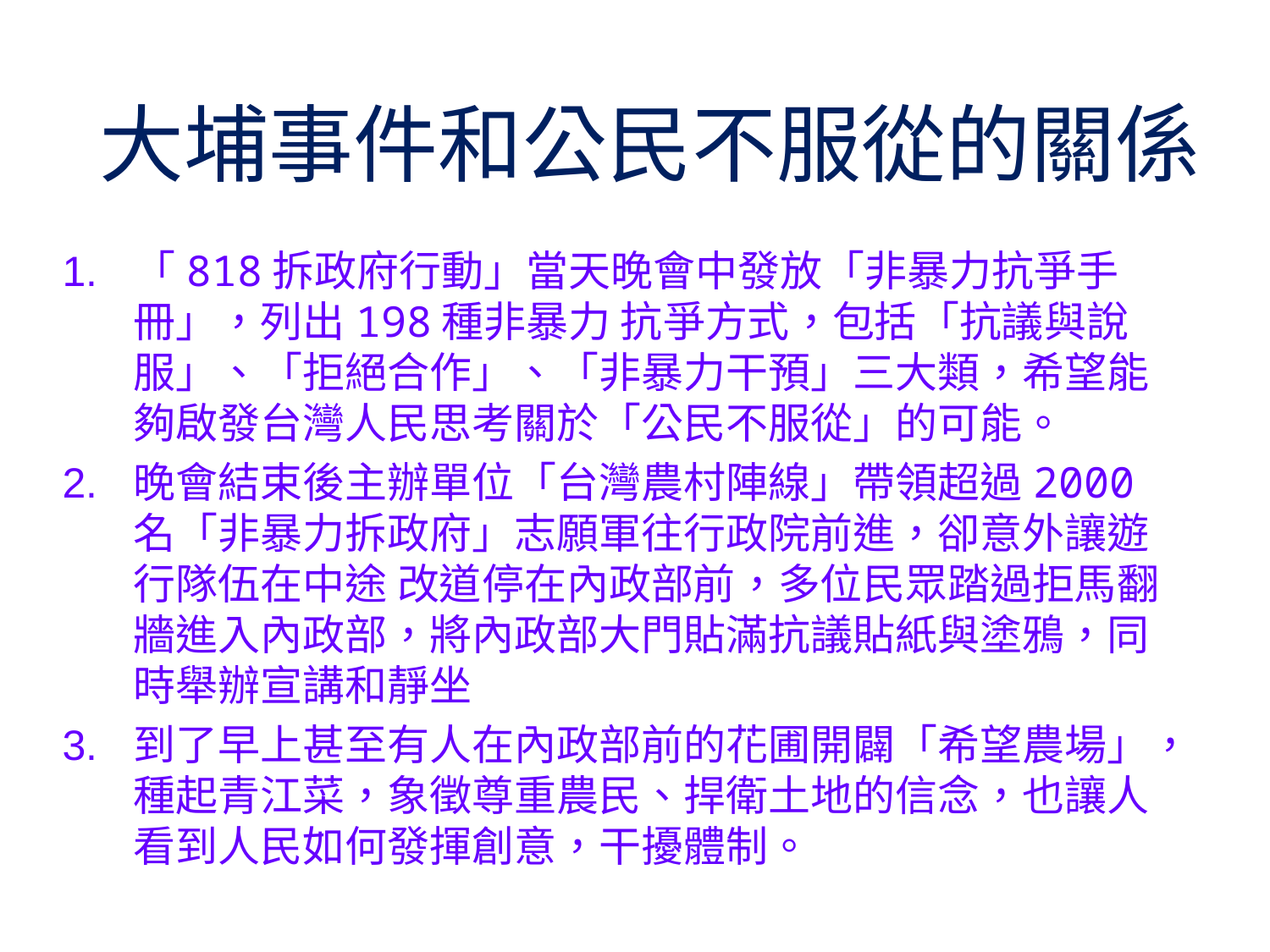

# 大埔事件和公民不服從的關係
「818拆政府行動」當天晚會中發放「非暴力抗爭手冊」，列出198種非暴力 抗爭方式，包括「抗議與說服」、「拒絕合作」、「非暴力干預」三大類，希望能夠啟發台灣人民思考關於「公民不服從」的可能。
晚會結束後主辦單位「台灣農村陣線」帶領超過2000名「非暴力拆政府」志願軍往行政院前進，卻意外讓遊行隊伍在中途 改道停在內政部前，多位民眾踏過拒馬翻牆進入內政部，將內政部大門貼滿抗議貼紙與塗鴉，同時舉辦宣講和靜坐
到了早上甚至有人在內政部前的花圃開闢「希望農場」，種起青江菜，象徵尊重農民、捍衛土地的信念，也讓人看到人民如何發揮創意，干擾體制。